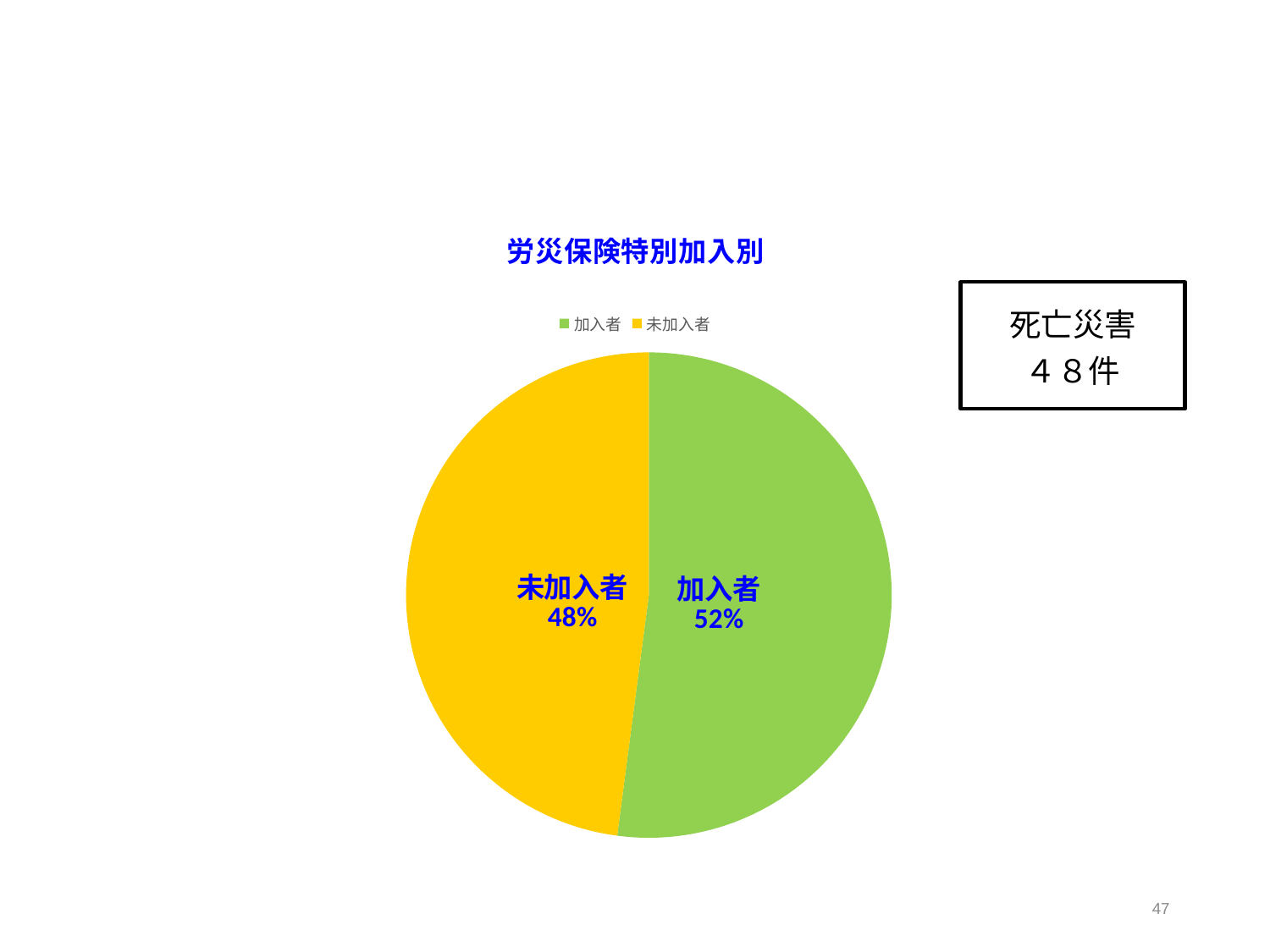

#

### Chart: 労災保険特別加入別

| Category |  |
|---|---|
| 加入者 | 25.0 |
| 未加入者 | 23.0 |
47